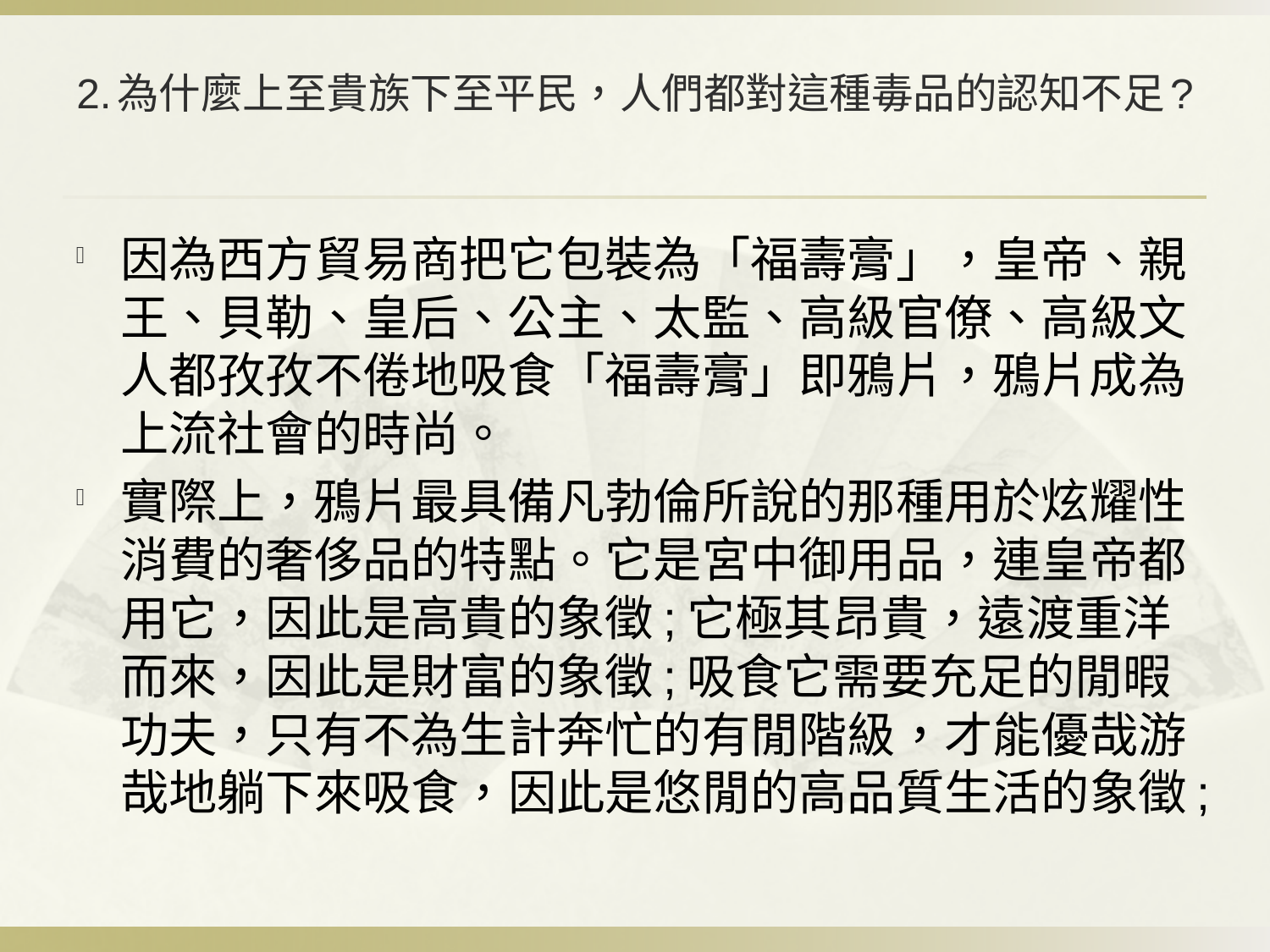

# 2.為什麼上至貴族下至平民，人們都對這種毒品的認知不足?
因為西方貿易商把它包裝為「福壽膏」，皇帝、親王、貝勒、皇后、公主、太監、高級官僚、高級文人都孜孜不倦地吸食「福壽膏」即鴉片，鴉片成為上流社會的時尚。
實際上，鴉片最具備凡勃倫所說的那種用於炫耀性消費的奢侈品的特點。它是宮中御用品，連皇帝都用它，因此是高貴的象徵;它極其昂貴，遠渡重洋而來，因此是財富的象徵;吸食它需要充足的閒暇功夫，只有不為生計奔忙的有閒階級，才能優哉游哉地躺下來吸食，因此是悠閒的高品質生活的象徵;